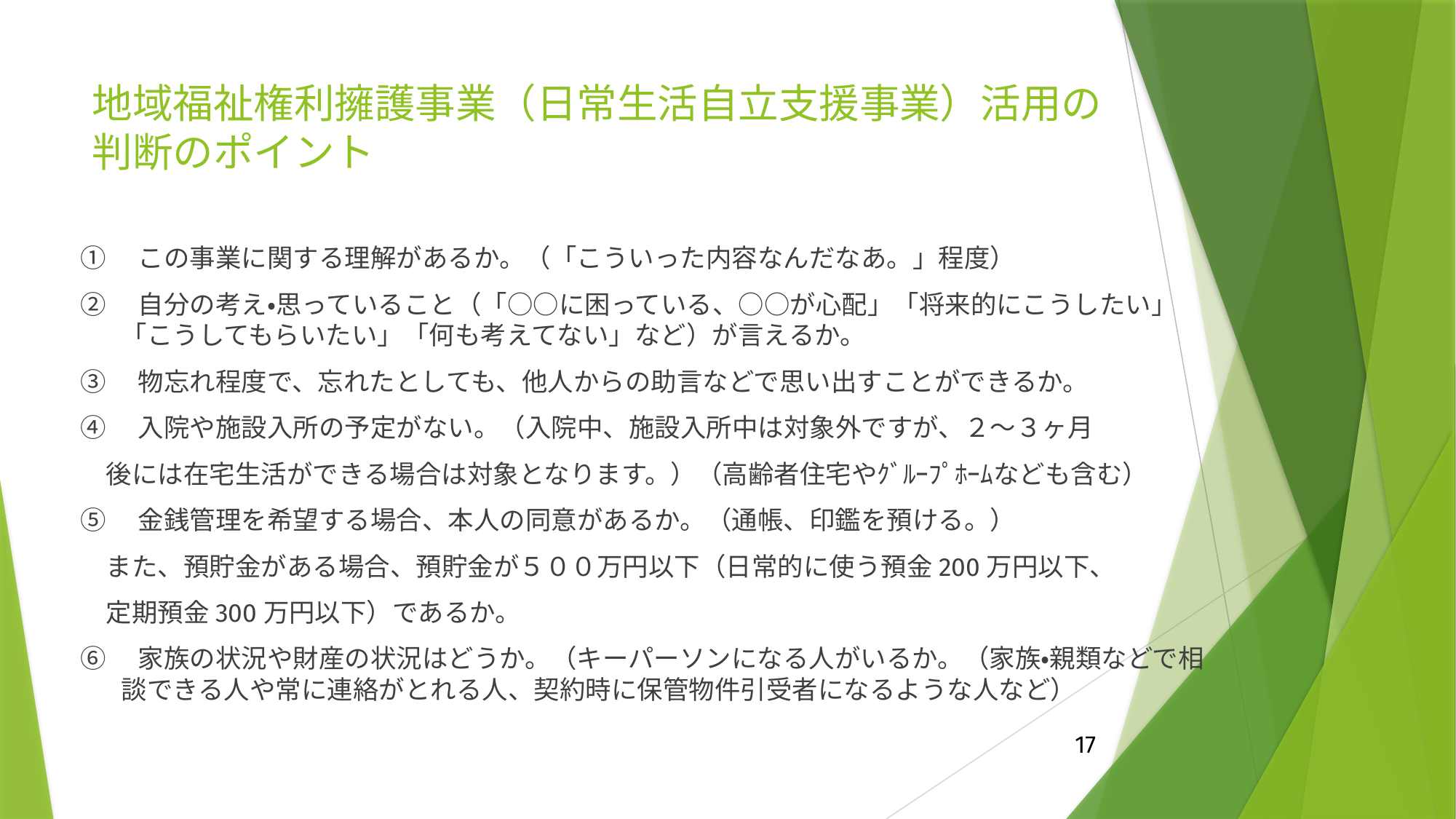

# 地域福祉権利擁護事業（日常生活自立支援事業）活用の判断のポイント
①　この事業に関する理解があるか。（「こういった内容なんだなあ。」程度）
②　自分の考え・思っていること（「○○に困っている、○○が心配」「将来的にこうしたい」「こうしてもらいたい」「何も考えてない」など）が言えるか。
③　物忘れ程度で、忘れたとしても、他人からの助言などで思い出すことができるか。
④　入院や施設入所の予定がない。（入院中、施設入所中は対象外ですが、２～３ヶ月
　後には在宅生活ができる場合は対象となります。）（高齢者住宅やｸﾞﾙｰﾌﾟﾎｰﾑなども含む）
⑤　金銭管理を希望する場合、本人の同意があるか。（通帳、印鑑を預ける。）
　また、預貯金がある場合、預貯金が５００万円以下（日常的に使う預金200万円以下、
　定期預金300万円以下）であるか。
⑥　家族の状況や財産の状況はどうか。（キーパーソンになる人がいるか。（家族・親類などで相談できる人や常に連絡がとれる人、契約時に保管物件引受者になるような人など）

17